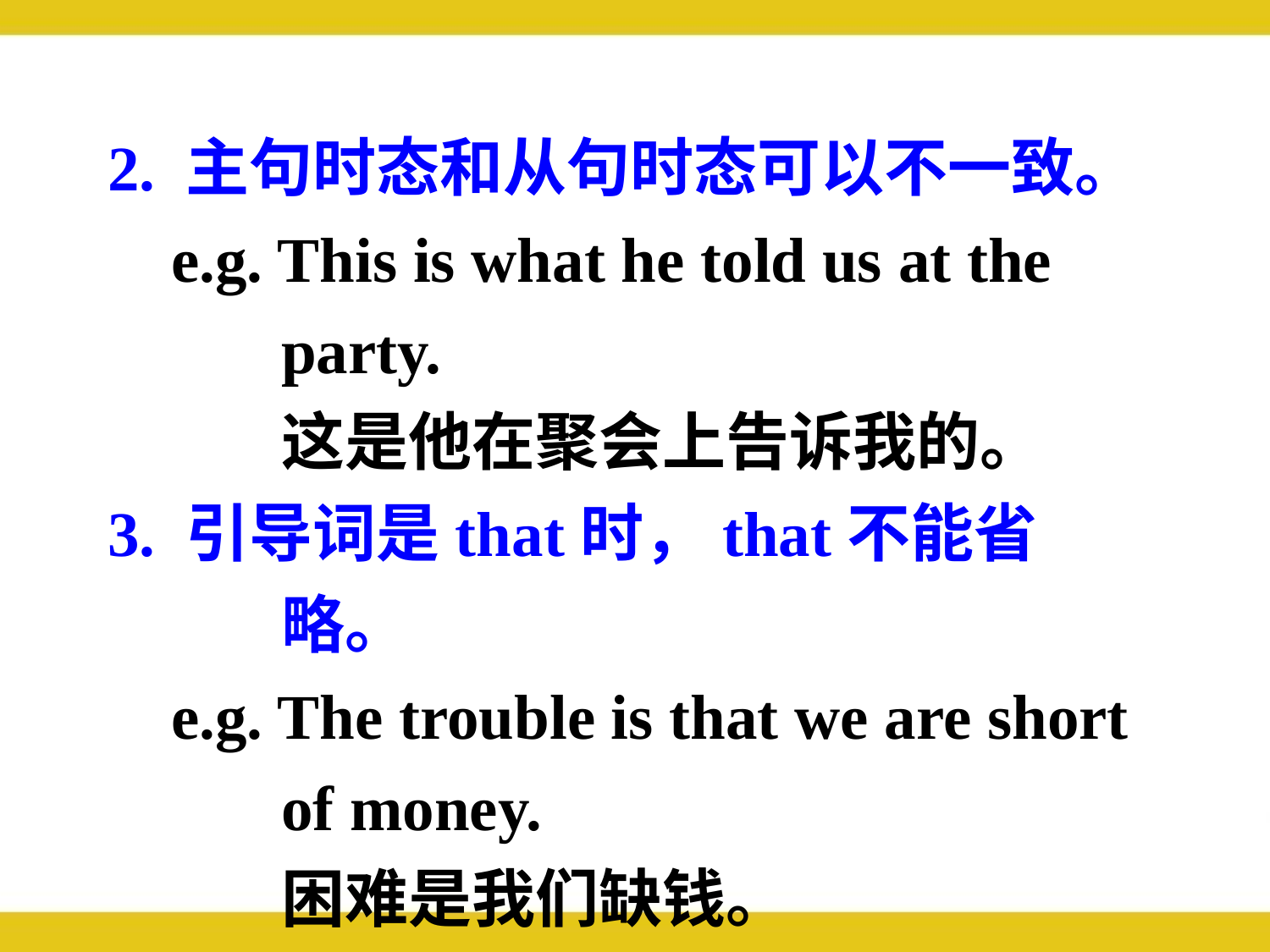

2. 主句时态和从句时态可以不一致。
    e.g. This is what he told us at the party.
           这是他在聚会上告诉我的。
3. 引导词是that时，that不能省略。
    e.g. The trouble is that we are short of money.
           困难是我们缺钱。